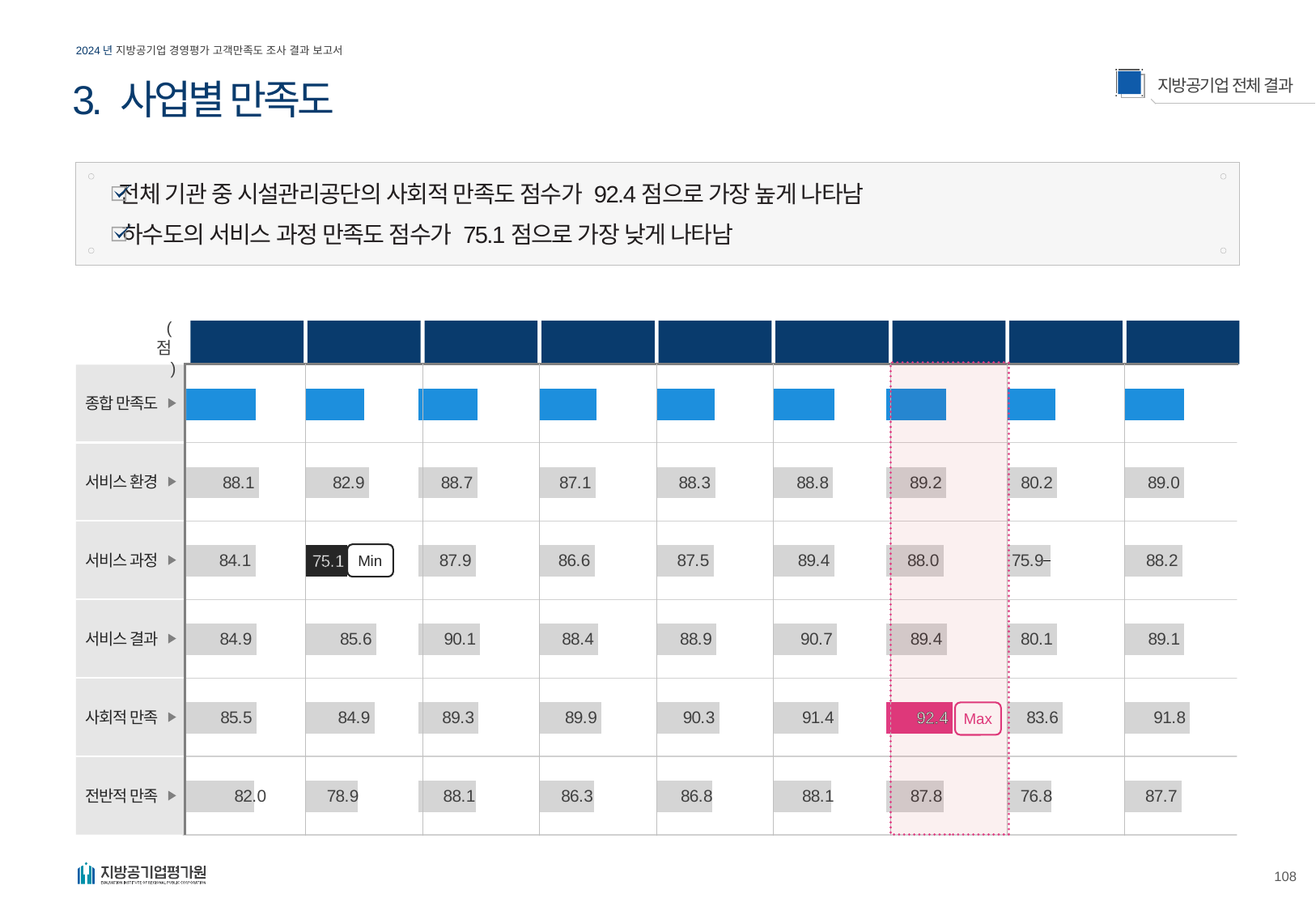

3. 사업별 만족도

전체 기관 중 시설관리공단의 사회적 만족도 점수가 92.4점으로 가장 높게 나타남

하수도의 서비스 과정 만족도 점수가 75.1점으로 가장 낮게 나타남

상수도
하수도
도시철도
도시개발
특정공사
관광공사
시설관리공단
환경시설공단
(광역)
환경시설공단
(기초)
(점)

### Chart

| Category | 계열 1 |
|---|---|
| 항목 1 | 84.30469059723183 |
| 항목 2 | 88.10397313322736 |
| 항목 3 | 84.07884692626416 |
| 항목 4 | 84.91855218862375 |
| 항목 5 | 85.52814289664322 |
| 항목 6 | 81.96394960534306 |

### Chart

| Category | 계열 1 |
|---|---|
| 항목 1 | 81.08701322732675 |
| 항목 2 | 82.93967929279891 |
| 항목 3 | 75.1040149643707 |
| 항목 4 | 85.58516423988105 |
| 항목 5 | 84.88515519196568 |
| 항목 6 | 78.92726139601133 |

### Chart

| Category | 계열 1 |
|---|---|
| 항목 1 | 88.76914089647498 |
| 항목 2 | 88.67361138268684 |
| 항목 3 | 87.92788027251216 |
| 항목 4 | 90.0810185185183 |
| 항목 5 | 89.29398148148128 |
| 항목 6 | 88.13734567901294 |

### Chart

| Category | 계열 1 |
|---|---|
| 항목 1 | 87.5729382279396 |
| 항목 2 | 87.088656177762 |
| 항목 3 | 86.59712243205473 |
| 항목 4 | 88.36537370301295 |
| 항목 5 | 89.86429309073135 |
| 항목 6 | 86.32904921667858 |

### Chart

| Category | 계열 1 |
|---|---|
| 항목 1 | 88.23016453332093 |
| 항목 2 | 88.31778156507964 |
| 항목 3 | 87.53329390832933 |
| 항목 4 | 88.91844291841727 |
| 항목 5 | 90.33006064326554 |
| 항목 6 | 86.80675627603516 |

### Chart

| Category | 계열 1 |
|---|---|
| 항목 1 | 89.60294386031106 |
| 항목 2 | 88.77922299815411 |
| 항목 3 | 89.40070750559384 |
| 항목 4 | 90.69340548536478 |
| 항목 5 | 91.4145689774233 |
| 항목 6 | 88.07761722273104 |

### Chart

| Category | 계열 1 |
|---|---|
| 항목 1 | 89.2167641224072 |
| 항목 2 | 89.19630107795288 |
| 항목 3 | 87.99011860987034 |
| 항목 4 | 89.42573612907779 |
| 항목 5 | 92.35933682987408 |
| 항목 6 | 87.80698566949152 |

### Chart

| Category | 계열 1 |
|---|---|
| 항목 1 | 78.97762019783887 |
| 항목 2 | 80.2044559933998 |
| 항목 3 | 75.87764095139978 |
| 항목 4 | 80.1187663401761 |
| 항목 5 | 83.57480166185097 |
| 항목 6 | 76.80977602604503 |

### Chart

| Category | 계열 1 |
|---|---|
| 항목 1 | 89.02650681477006 |
| 항목 2 | 88.99335305972363 |
| 항목 3 | 88.1785254537353 |
| 항목 4 | 89.12038662382088 |
| 항목 5 | 91.82289522568686 |
| 항목 6 | 87.6760334938304 |
종합 만족도

서비스 환경

Min
서비스 과정

서비스 결과

Max
사회적 만족

전반적 만족